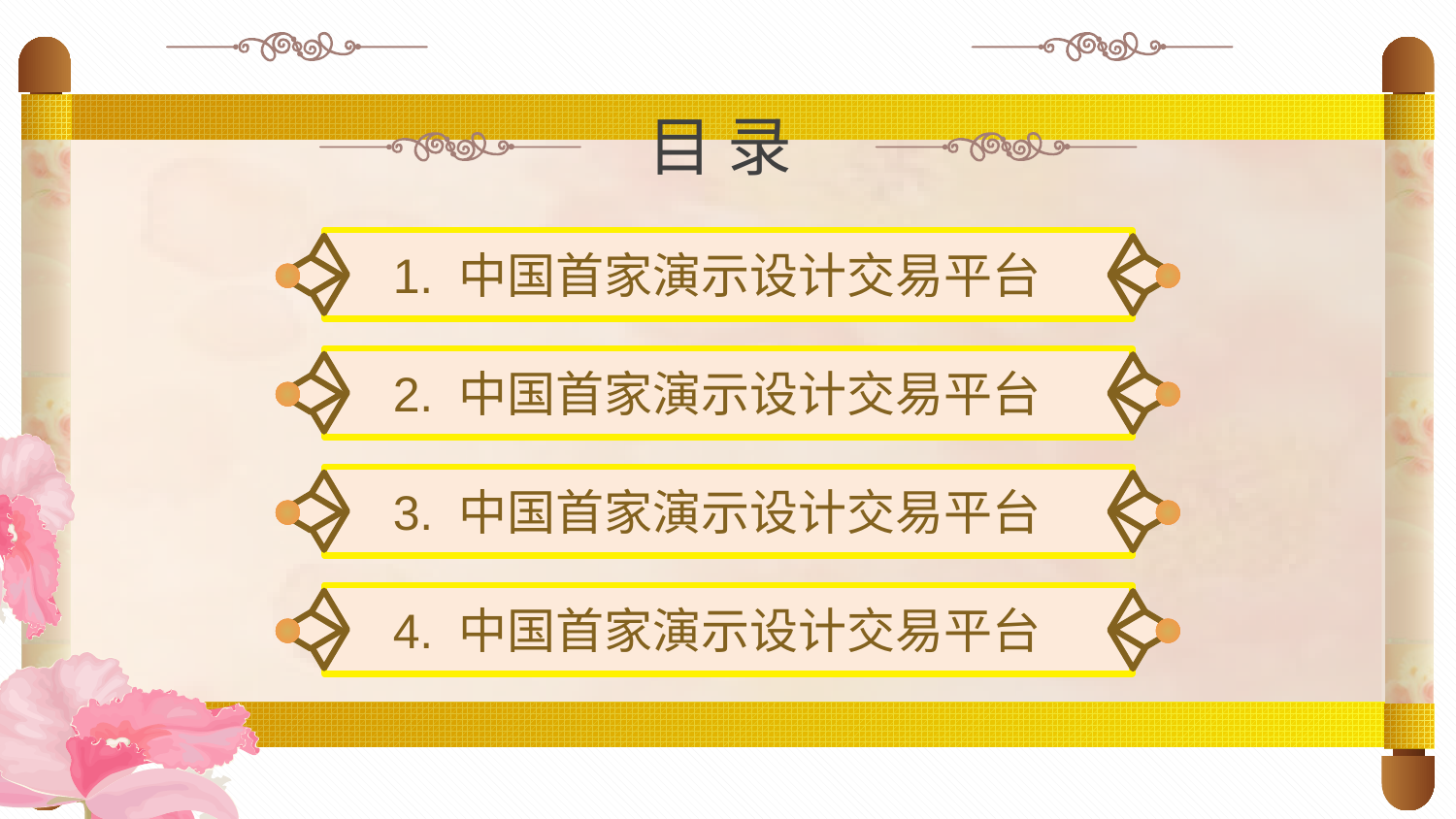

目 录

1. 中国首家演示设计交易平台
2. 中国首家演示设计交易平台

3. 中国首家演示设计交易平台
4. 中国首家演示设计交易平台